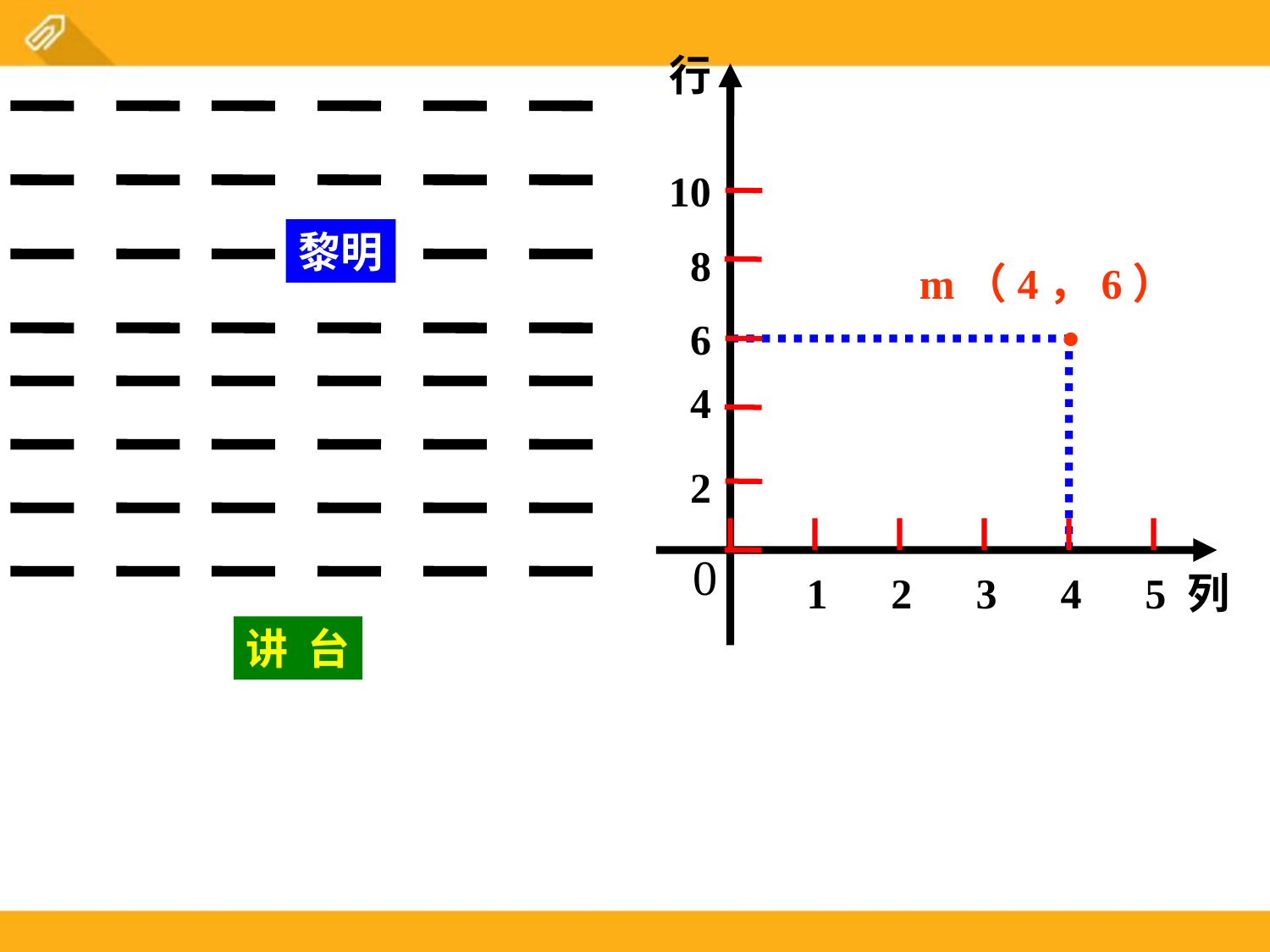

行

10

8
6

4
2

1
2
3
4
5
0
列

黎明
讲  台
m（4，6）
·